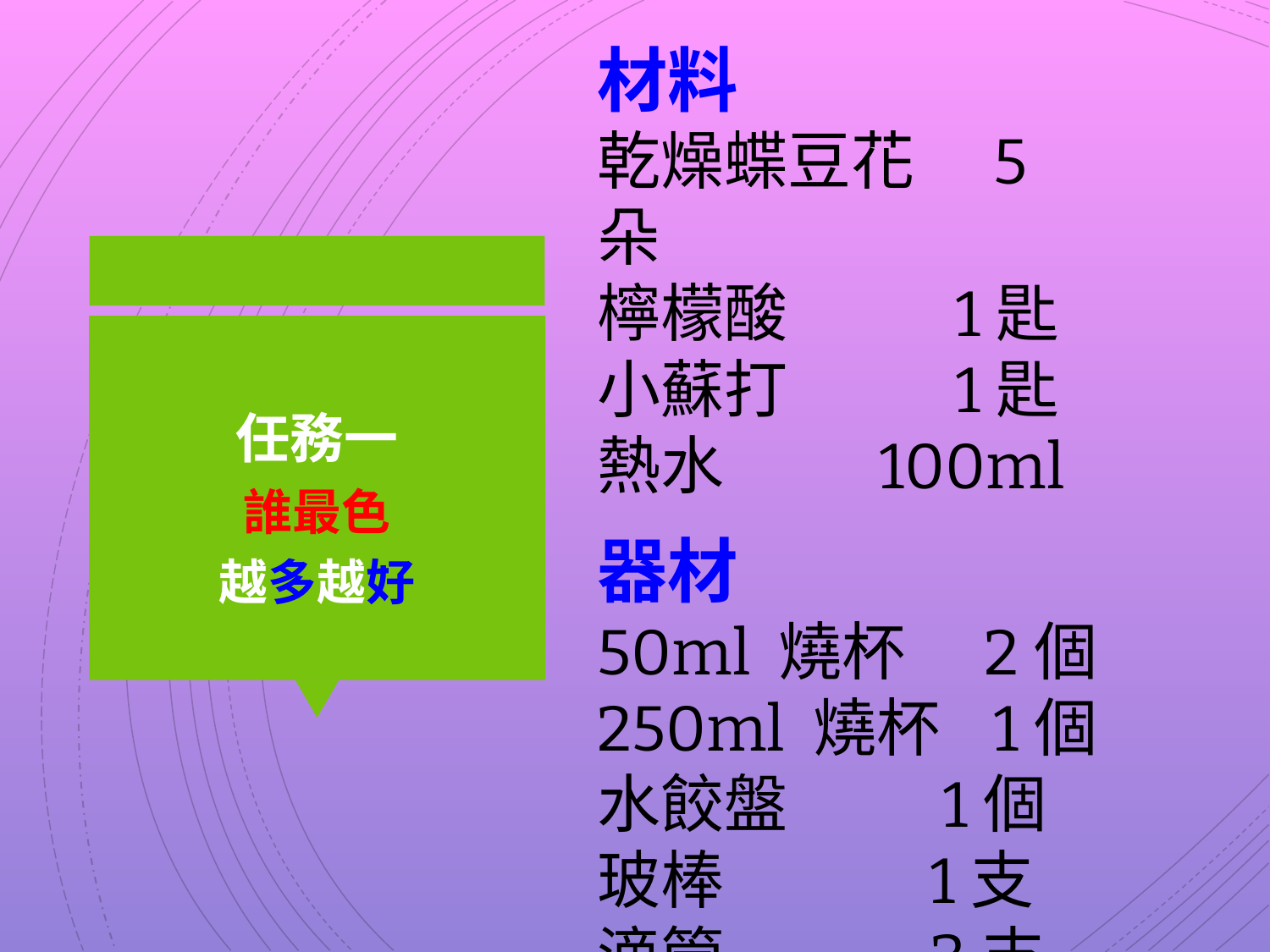

材料
乾燥蝶豆花     5朵
檸檬酸            1匙
小蘇打            1匙
熱水           100ml
器材
50ml 燒杯     2個
250ml 燒杯   1個
水餃盤           1個
玻棒               1支
滴管               3支
# 任務一 誰最色 越多越好